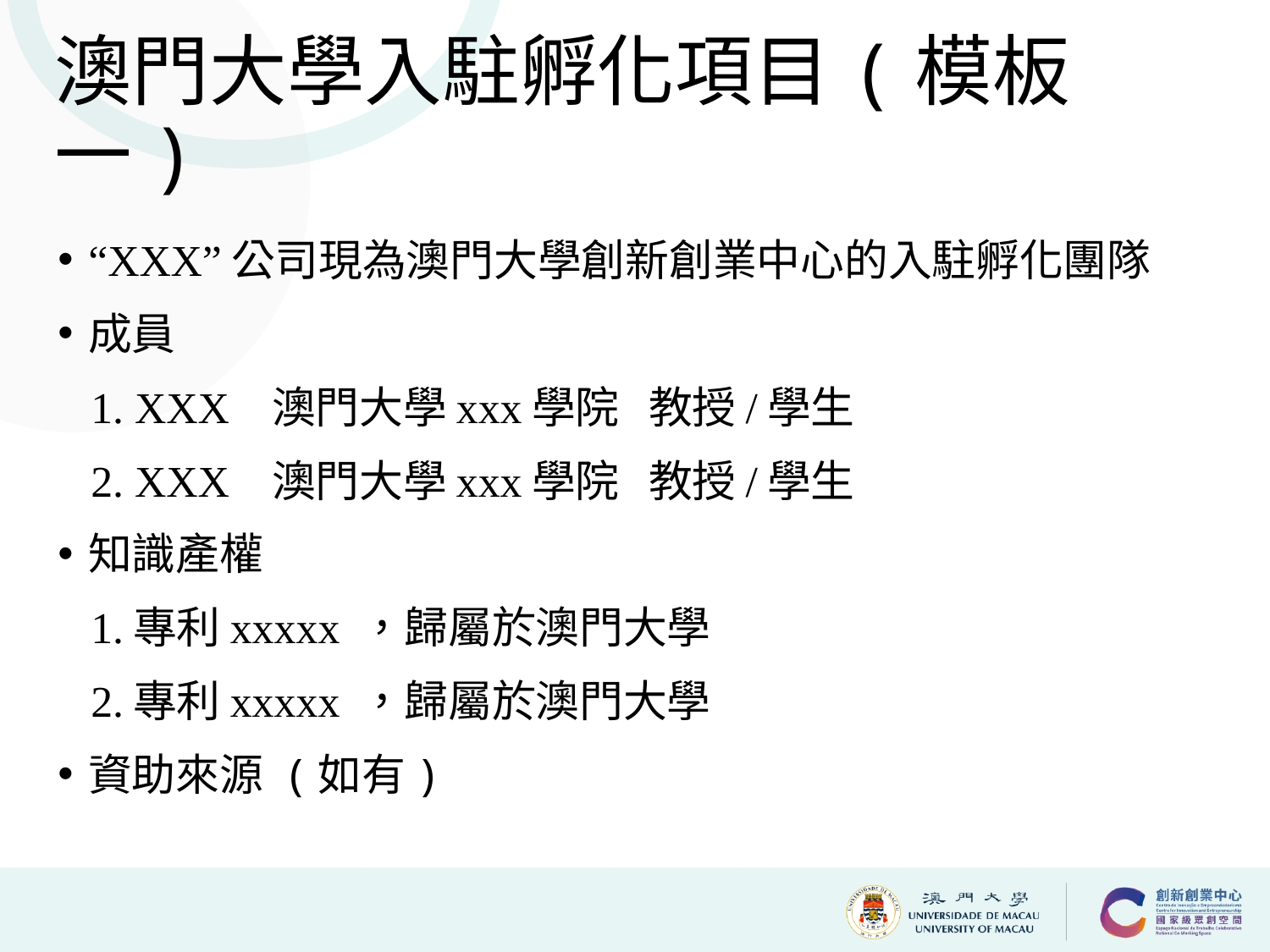

# 澳門大學入駐孵化項目(模板一)
“XXX”公司現為澳門大學創新創業中心的入駐孵化團隊
成員
   1. XXX   澳門大學xxx學院   教授/學生
   2. XXX   澳門大學xxx學院   教授/學生
知識產權
   1.專利xxxxx ，歸屬於澳門大學
   2.專利xxxxx ，歸屬於澳門大學
資助來源 (如有)